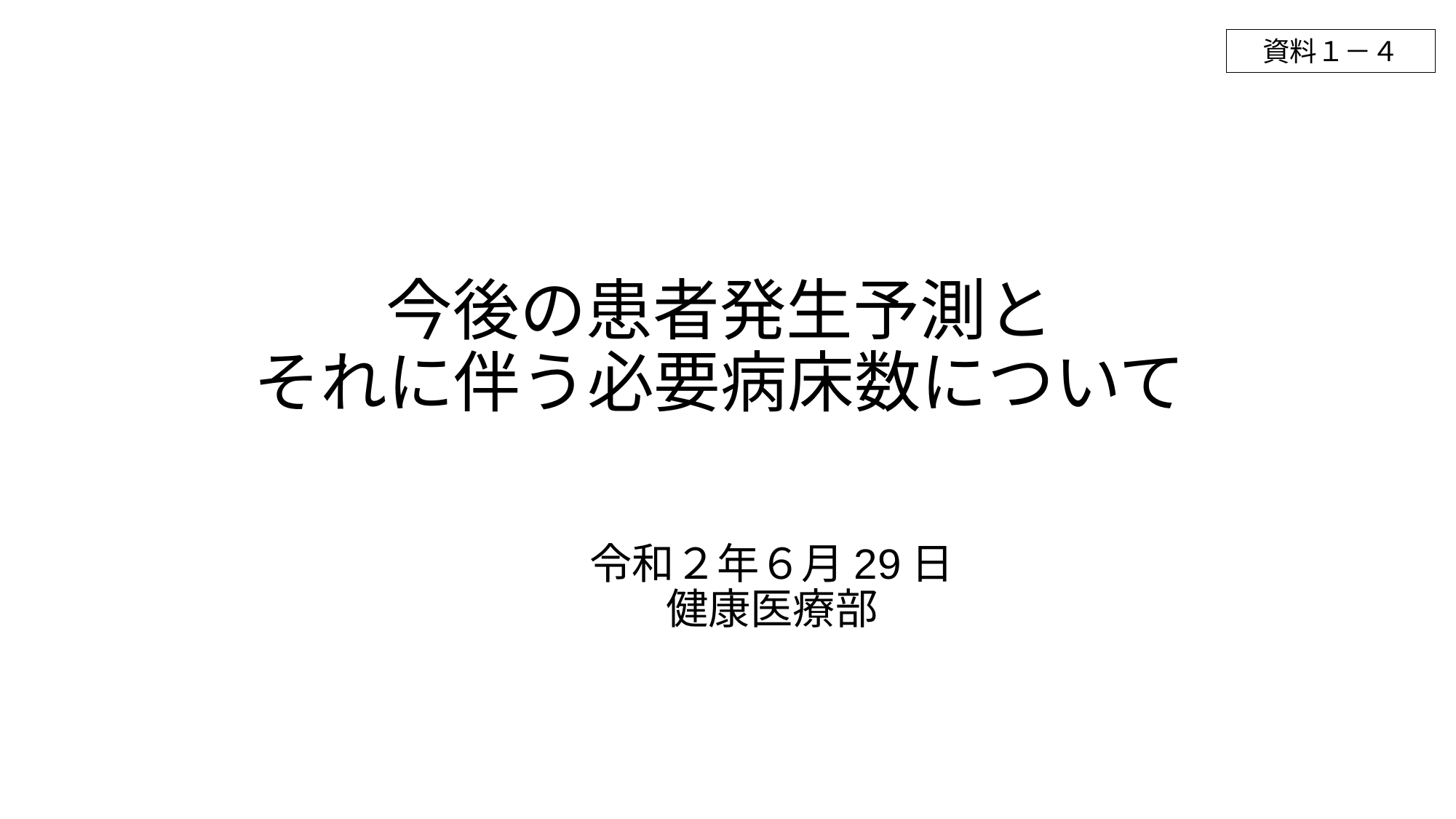

資料１－４
今後の患者発生予測と
それに伴う必要病床数について
# 令和２年６月29日 健康医療部